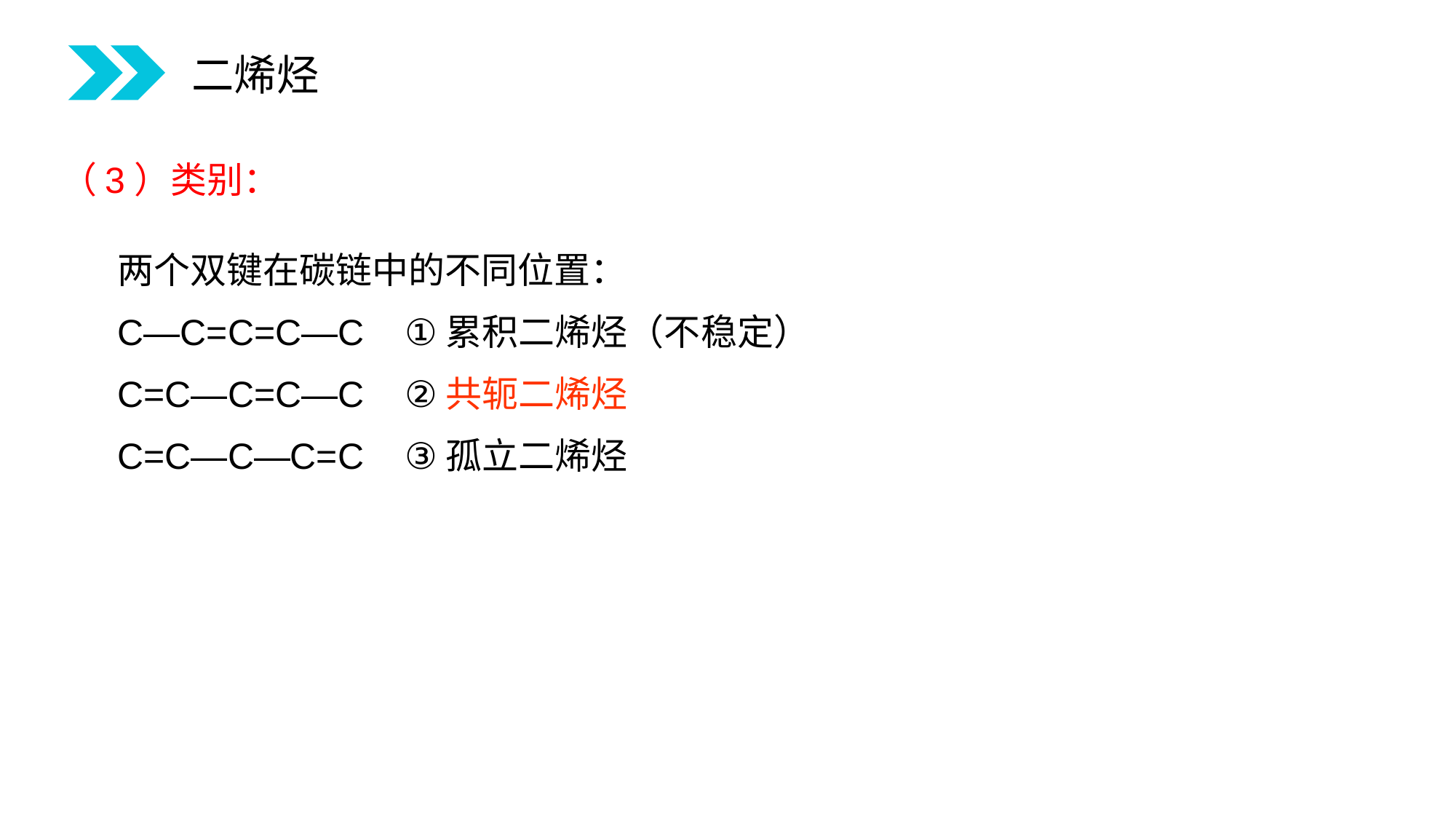

二烯烃
（3）类别：
两个双键在碳链中的不同位置：
C—C=C=C—C    ①累积二烯烃（不稳定）
C=C—C=C—C    ②共轭二烯烃
C=C—C—C=C    ③孤立二烯烃